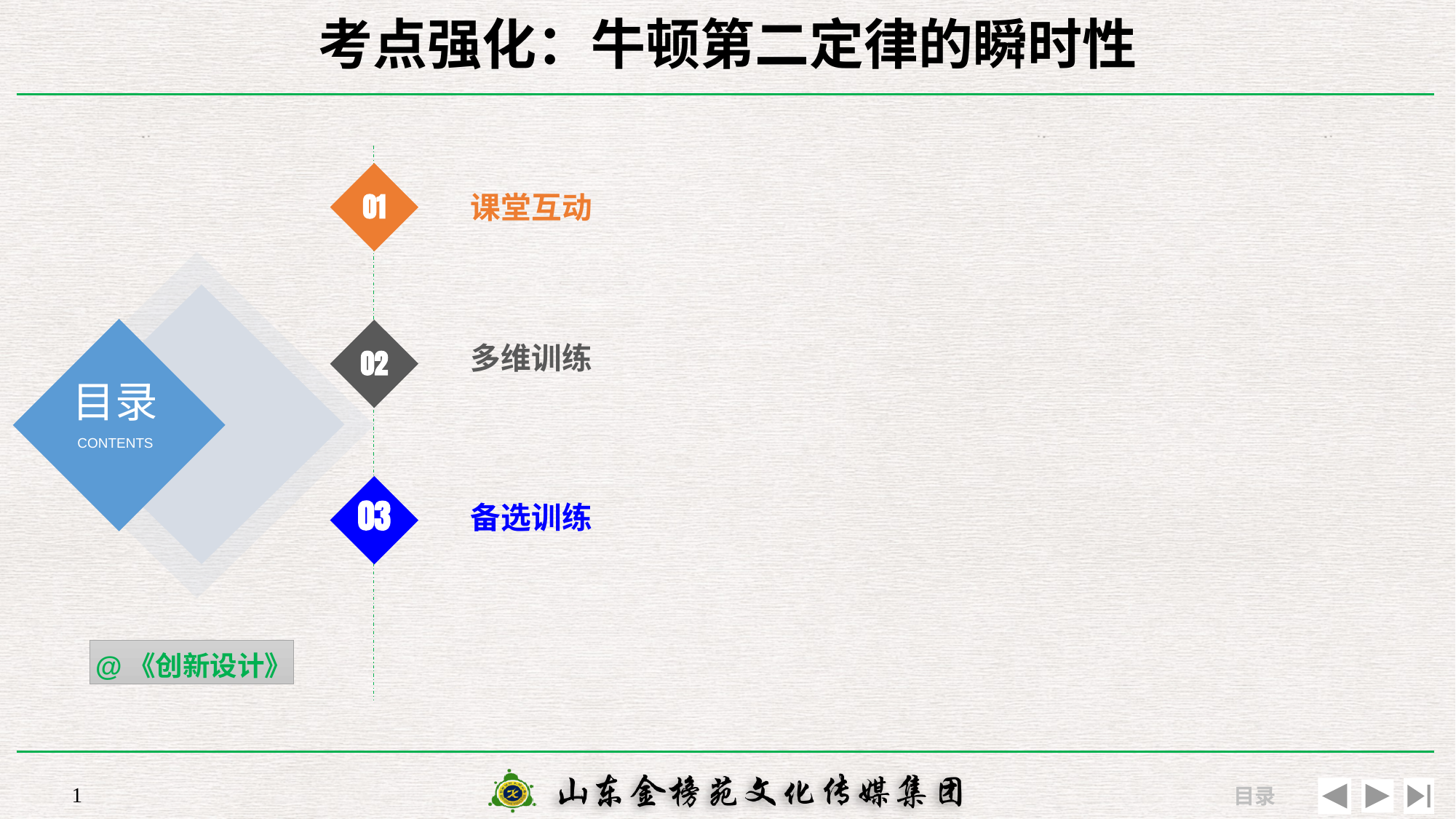

# 考点强化：牛顿第二定律的瞬时性
课堂互动

01

多维训练
02

备选训练
03